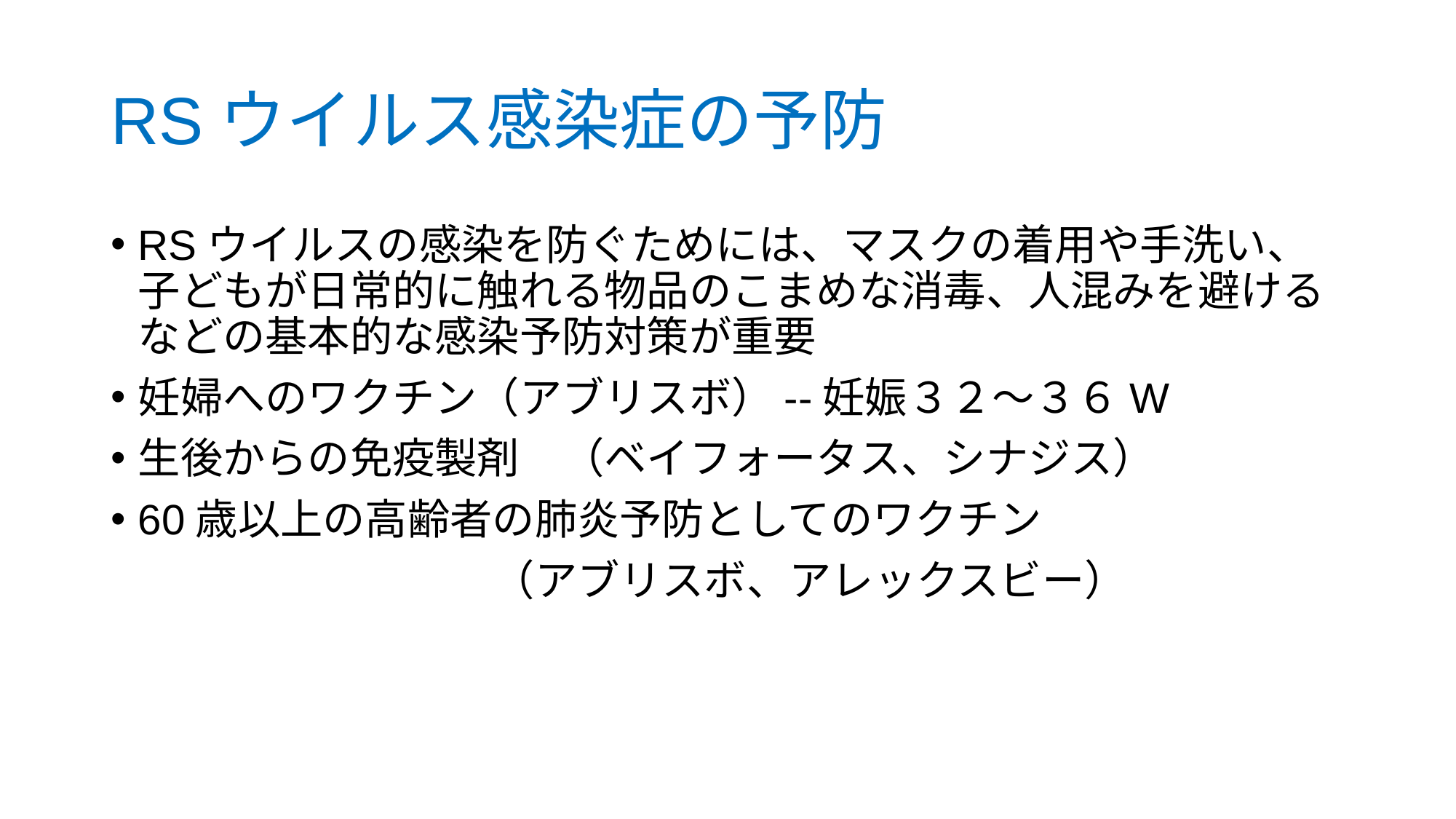

# RSウイルス感染症の予防
RSウイルスの感染を防ぐためには、マスクの着用や手洗い、子どもが日常的に触れる物品のこまめな消毒、人混みを避けるなどの基本的な感染予防対策が重要
妊婦へのワクチン（アブリスボ）--妊娠３２～３６W
生後からの免疫製剤　（ベイフォータス、シナジス）
60歳以上の高齢者の肺炎予防としてのワクチン
　　　　　　　　　（アブリスボ、アレックスビー）